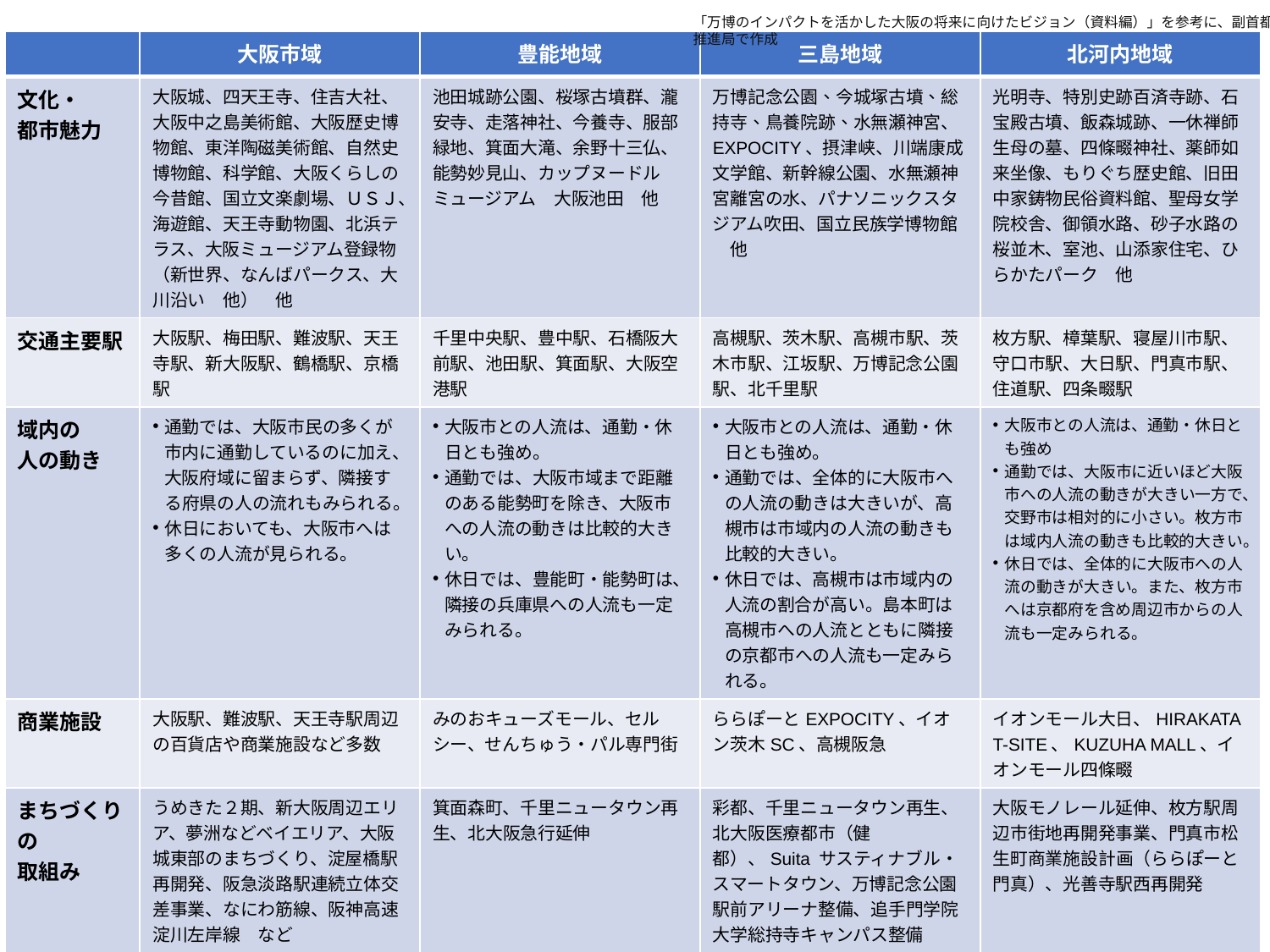

「万博のインパクトを活かした大阪の将来に向けたビジョン（資料編）」を参考に、副首都推進局で作成
|  | 大阪市域 | 豊能地域 | 三島地域 | 北河内地域 |
| --- | --- | --- | --- | --- |
| 文化・ 都市魅力 | 大阪城、四天王寺、住吉大社、大阪中之島美術館、大阪歴史博物館、東洋陶磁美術館、自然史博物館、科学館、大阪くらしの今昔館、国立文楽劇場、ＵＳＪ、海遊館、天王寺動物園、北浜テラス、大阪ミュージアム登録物（新世界、なんばパークス、大川沿い　他）　他 | 池田城跡公園、桜塚古墳群、瀧安寺、走落神社、今養寺、服部緑地、箕面大滝、余野十三仏、能勢妙見山、カップヌードルミュージアム　大阪池田　他 | 万博記念公園、今城塚古墳、総持寺、鳥養院跡、水無瀬神宮、EXPOCITY、摂津峡、川端康成文学館、新幹線公園、水無瀬神宮離宮の水、パナソニックスタジアム吹田、国立民族学博物館　他 | 光明寺、特別史跡百済寺跡、石宝殿古墳、飯森城跡、一休禅師生母の墓、四條畷神社、薬師如来坐像、もりぐち歴史館、旧田中家鋳物民俗資料館、聖母女学院校舎、御領水路、砂子水路の桜並木、室池、山添家住宅、ひらかたパーク　他 |
| 交通主要駅 | 大阪駅、梅田駅、難波駅、天王寺駅、新大阪駅、鶴橋駅、京橋駅 | 千里中央駅、豊中駅、石橋阪大前駅、池田駅、箕面駅、大阪空港駅 | 高槻駅、茨木駅、高槻市駅、茨木市駅、江坂駅、万博記念公園駅、北千里駅 | 枚方駅、樟葉駅、寝屋川市駅、守口市駅、大日駅、門真市駅、住道駅、四条畷駅 |
| 域内の 人の動き | 通勤では、大阪市民の多くが市内に通勤しているのに加え、大阪府域に留まらず、隣接する府県の人の流れもみられる。 休日においても、大阪市へは多くの人流が見られる。 | 大阪市との人流は、通勤・休日とも強め。 通勤では、大阪市域まで距離のある能勢町を除き、大阪市への人流の動きは比較的大きい。 休日では、豊能町・能勢町は、隣接の兵庫県への人流も一定みられる。 | 大阪市との人流は、通勤・休日とも強め。 通勤では、全体的に大阪市への人流の動きは大きいが、高槻市は市域内の人流の動きも比較的大きい。 休日では、高槻市は市域内の人流の割合が高い。島本町は高槻市への人流とともに隣接の京都市への人流も一定みられる。 | 大阪市との人流は、通勤・休日とも強め 通勤では、大阪市に近いほど大阪市への人流の動きが大きい一方で、交野市は相対的に小さい。枚方市は域内人流の動きも比較的大きい。 休日では、全体的に大阪市への人流の動きが大きい。また、枚方市へは京都府を含め周辺市からの人流も一定みられる。 |
| 商業施設 | 大阪駅、難波駅、天王寺駅周辺の百貨店や商業施設など多数 | みのおキューズモール、セルシー、せんちゅう・パル専門街 | ららぽーとEXPOCITY、イオン茨木SC、高槻阪急 | イオンモール大日、HIRAKATA T-SITE、KUZUHA MALL、イオンモール四條畷 |
| まちづくりの 取組み | うめきた２期、新大阪周辺エリア、夢洲などベイエリア、大阪城東部のまちづくり、淀屋橋駅再開発、阪急淡路駅連続立体交差事業、なにわ筋線、阪神高速淀川左岸線　など | 箕面森町、千里ニュータウン再生、北大阪急行延伸 | 彩都、千里ニュータウン再生、北大阪医療都市（健都）、Suita サスティナブル・スマートタウン、万博記念公園駅前アリーナ整備、追手門学院大学総持寺キャンパス整備 | 大阪モノレール延伸、枚方駅周辺市街地再開発事業、門真市松生町商業施設計画（ららぽーと門真）、光善寺駅西再開発 |
| 特徴 | 日本を代表する大都市で、高度なビジネス機能など経済産業の拠点となっている。 第三次産業の集積が厚いが、第二次産業の集積も見受けられる。 | エリア北部は自然豊かな地域、南部は千里ニュータウンなどの住宅地になっている。 他地域に比べ、第二次産業の比率が低く、第三次産業の比率が高い。 | 大阪と京都の間に位置しており、人口が多く、東部は京都とも一定の結びつきがある。 万博記念公園などのレジャー・スポーツ関係施設が多い 大学が多く所在している。 | 大阪と京都の間に位置しており、人口が多い。 かつては大手家電の製造拠点の集積エリアで、現在でも第二次産業のウェイトが高い。 淀川舟運やサイクリングなど、河川を生かした憩いの空間になっている。 |